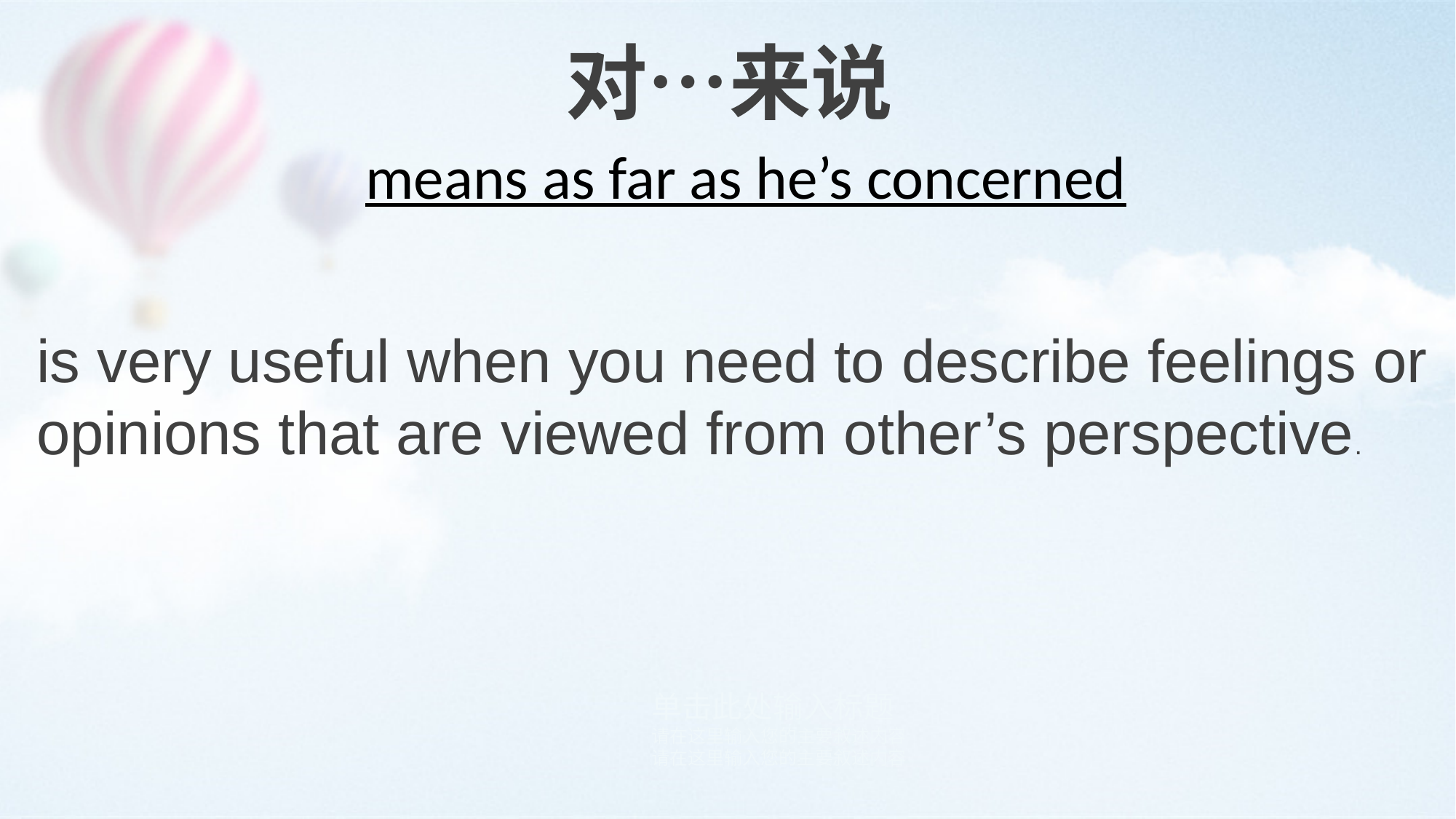

对…来说
means as far as he’s concerned
is very useful when you need to describe feelings or opinions that are viewed from other’s perspective.
单击此处输入标题
请在这里输入您的主要叙述内容
请在这里输入您的主要叙述内容